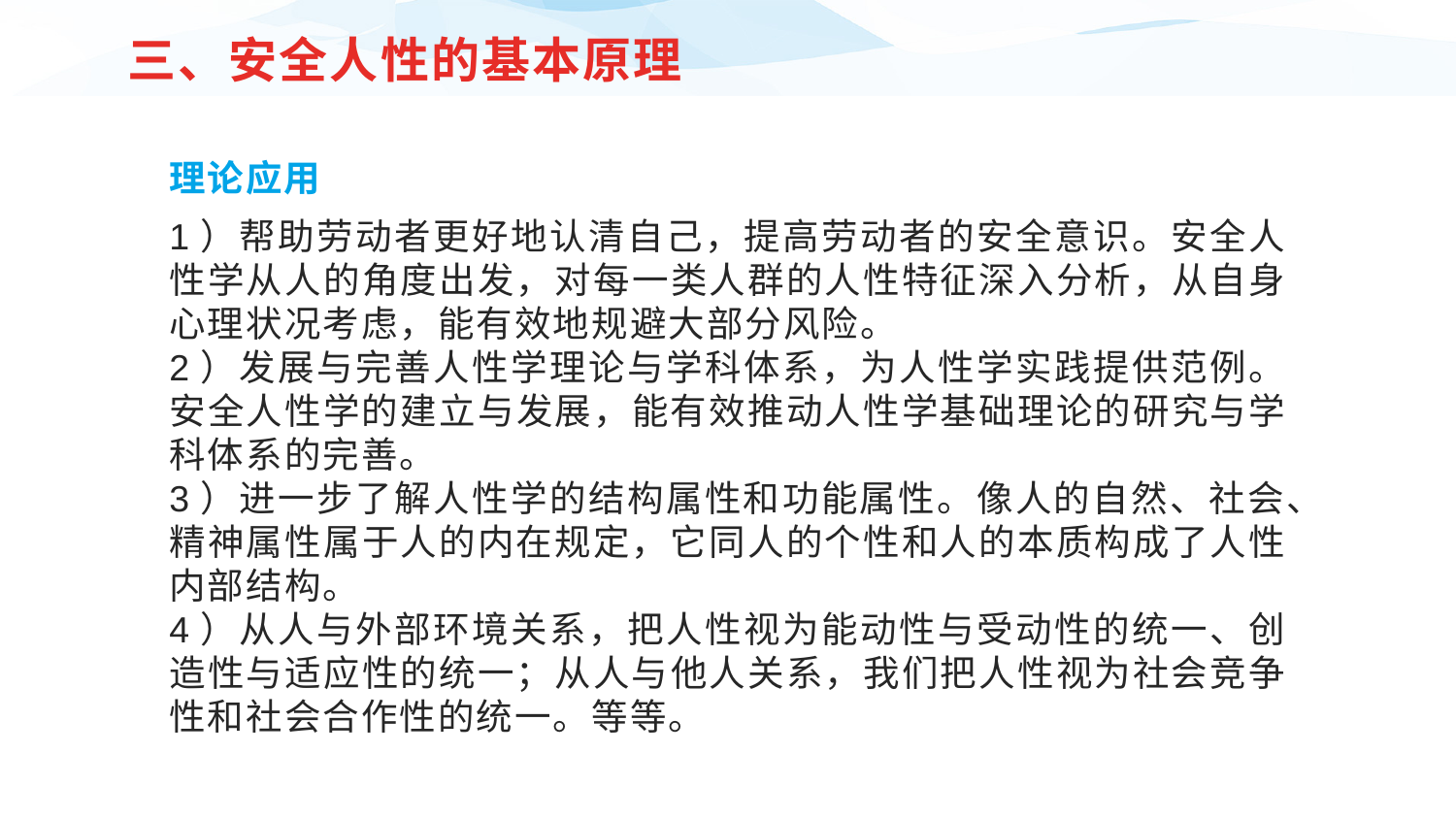

三、安全人性的基本原理
理论应用
1）帮助劳动者更好地认清自己，提高劳动者的安全意识。安全人性学从人的角度出发，对每一类人群的人性特征深入分析，从自身心理状况考虑，能有效地规避大部分风险。
2）发展与完善人性学理论与学科体系，为人性学实践提供范例。安全人性学的建立与发展，能有效推动人性学基础理论的研究与学科体系的完善。
3）进一步了解人性学的结构属性和功能属性。像人的自然、社会、精神属性属于人的内在规定，它同人的个性和人的本质构成了人性内部结构。
4）从人与外部环境关系，把人性视为能动性与受动性的统一、创造性与适应性的统一；从人与他人关系，我们把人性视为社会竞争性和社会合作性的统一。等等。